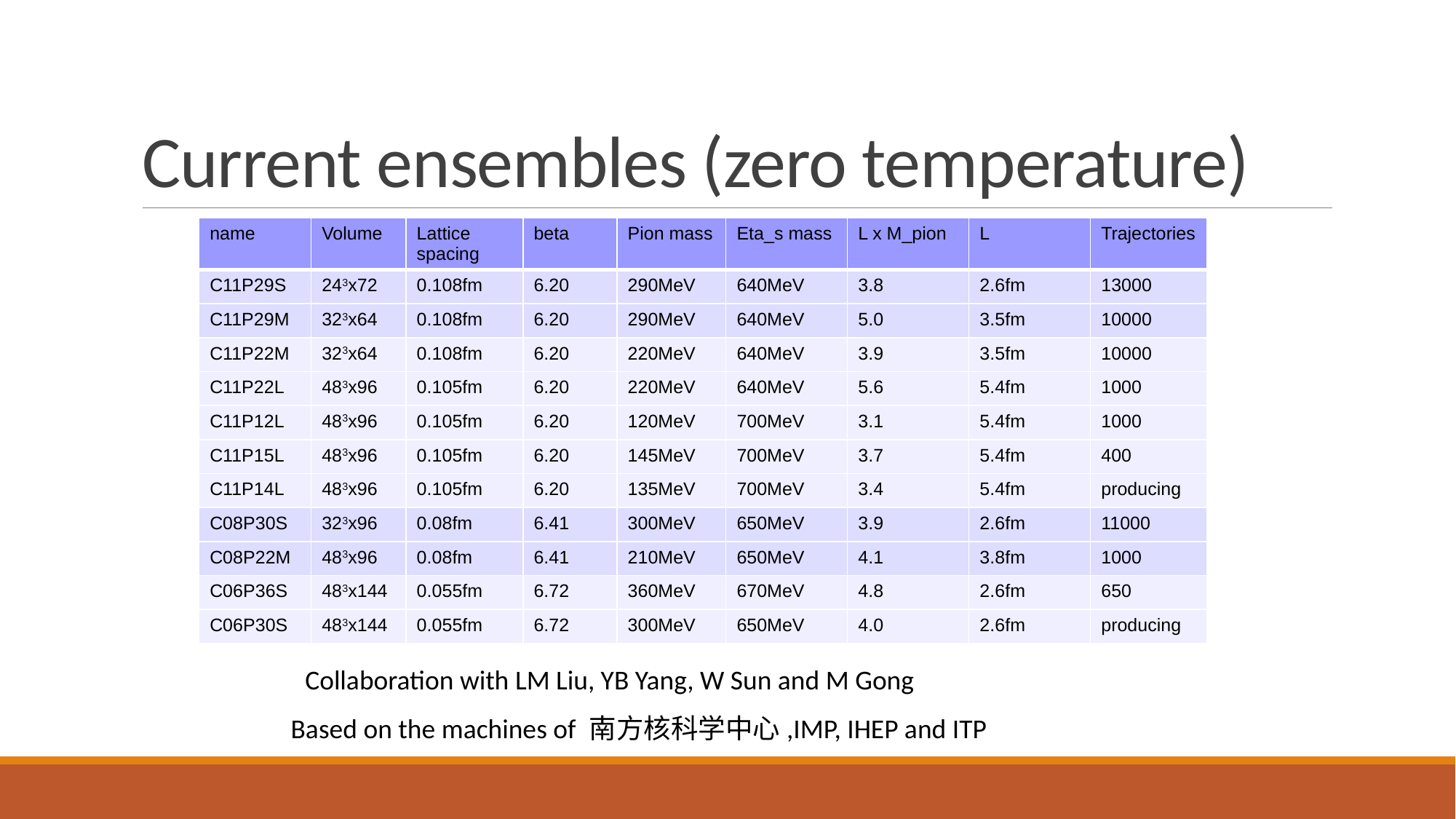

# Current ensembles (zero temperature)
| name | Volume | Lattice spacing | beta | Pion mass | Eta\_s mass | L x M\_pion | L | Trajectories |
| --- | --- | --- | --- | --- | --- | --- | --- | --- |
| C11P29S | 243x72 | 0.108fm | 6.20 | 290MeV | 640MeV | 3.8 | 2.6fm | 13000 |
| C11P29M | 323x64 | 0.108fm | 6.20 | 290MeV | 640MeV | 5.0 | 3.5fm | 10000 |
| C11P22M | 323x64 | 0.108fm | 6.20 | 220MeV | 640MeV | 3.9 | 3.5fm | 10000 |
| C11P22L | 483x96 | 0.105fm | 6.20 | 220MeV | 640MeV | 5.6 | 5.4fm | 1000 |
| C11P12L | 483x96 | 0.105fm | 6.20 | 120MeV | 700MeV | 3.1 | 5.4fm | 1000 |
| C11P15L | 483x96 | 0.105fm | 6.20 | 145MeV | 700MeV | 3.7 | 5.4fm | 400 |
| C11P14L | 483x96 | 0.105fm | 6.20 | 135MeV | 700MeV | 3.4 | 5.4fm | producing |
| C08P30S | 323x96 | 0.08fm | 6.41 | 300MeV | 650MeV | 3.9 | 2.6fm | 11000 |
| C08P22M | 483x96 | 0.08fm | 6.41 | 210MeV | 650MeV | 4.1 | 3.8fm | 1000 |
| C06P36S | 483x144 | 0.055fm | 6.72 | 360MeV | 670MeV | 4.8 | 2.6fm | 650 |
| C06P30S | 483x144 | 0.055fm | 6.72 | 300MeV | 650MeV | 4.0 | 2.6fm | producing |
Collaboration with LM Liu, YB Yang, W Sun and M Gong
Based on the machines of 南方核科学中心,IMP, IHEP and ITP